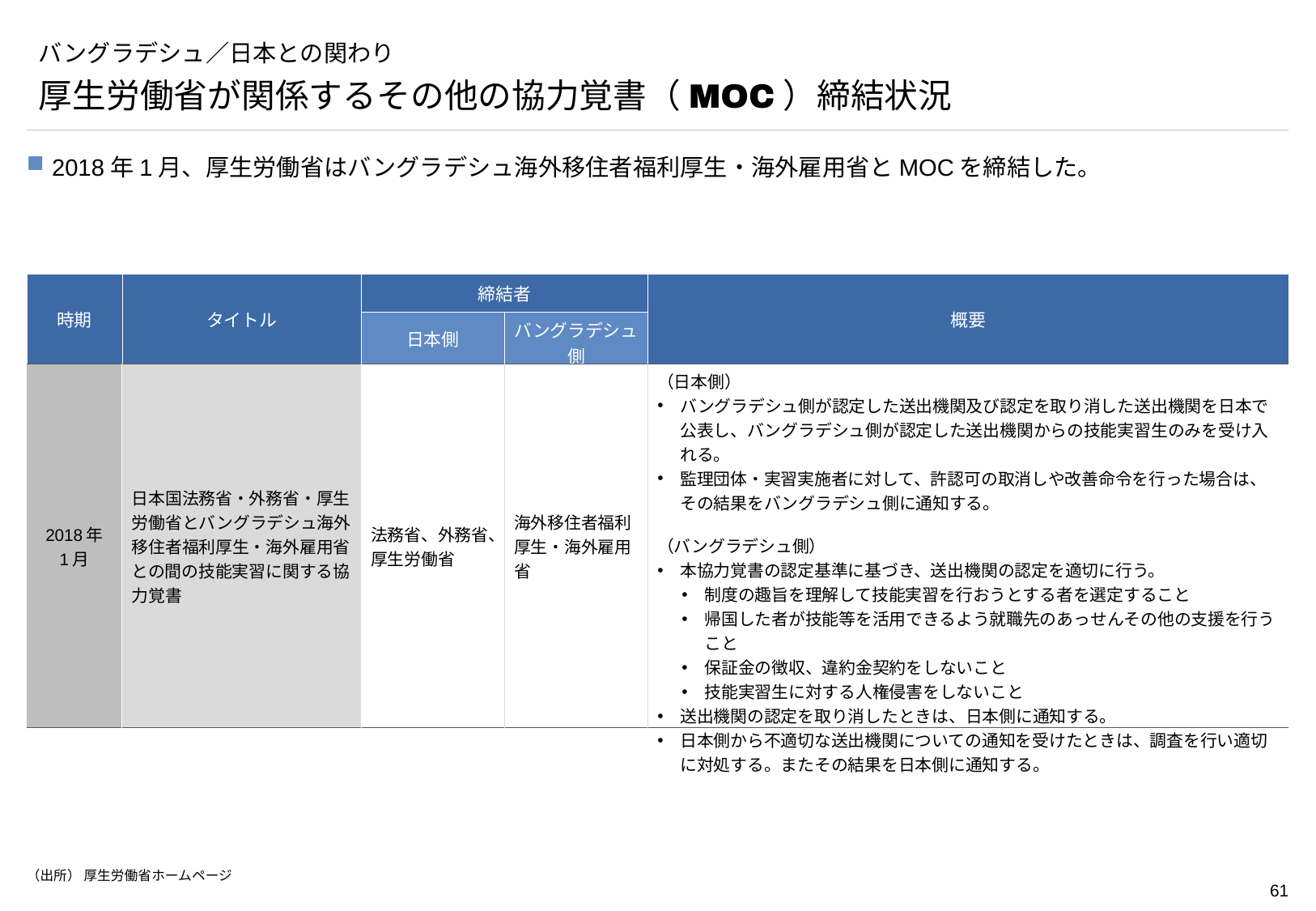

# バングラデシュ／日本との関わり
厚生労働省が関係するその他の協力覚書（MOC）締結状況
2018年1月、厚生労働省はバングラデシュ海外移住者福利厚生・海外雇用省とMOCを締結した。
| 時期 | タイトル | 締結者 |  | 概要 |
| --- | --- | --- | --- | --- |
|  |  | 日本側 | バングラデシュ側 |  |
| 2018年 1月 | 日本国法務省・外務省・厚生労働省とバングラデシュ海外移住者福利厚生・海外雇用省との間の技能実習に関する協力覚書 | 法務省、外務省、厚生労働省 | 海外移住者福利厚生・海外雇用省 | （日本側） バングラデシュ側が認定した送出機関及び認定を取り消した送出機関を日本で公表し、バングラデシュ側が認定した送出機関からの技能実習生のみを受け入れる。 監理団体・実習実施者に対して、許認可の取消しや改善命令を行った場合は、その結果をバングラデシュ側に通知する。 （バングラデシュ側） 本協力覚書の認定基準に基づき、送出機関の認定を適切に行う。 制度の趣旨を理解して技能実習を行おうとする者を選定すること 帰国した者が技能等を活用できるよう就職先のあっせんその他の支援を行うこと 保証金の徴収、違約金契約をしないこと 技能実習生に対する人権侵害をしないこと 送出機関の認定を取り消したときは、日本側に通知する。 日本側から不適切な送出機関についての通知を受けたときは、調査を行い適切に対処する。またその結果を日本側に通知する。 |
（出所） 厚生労働省ホームページ